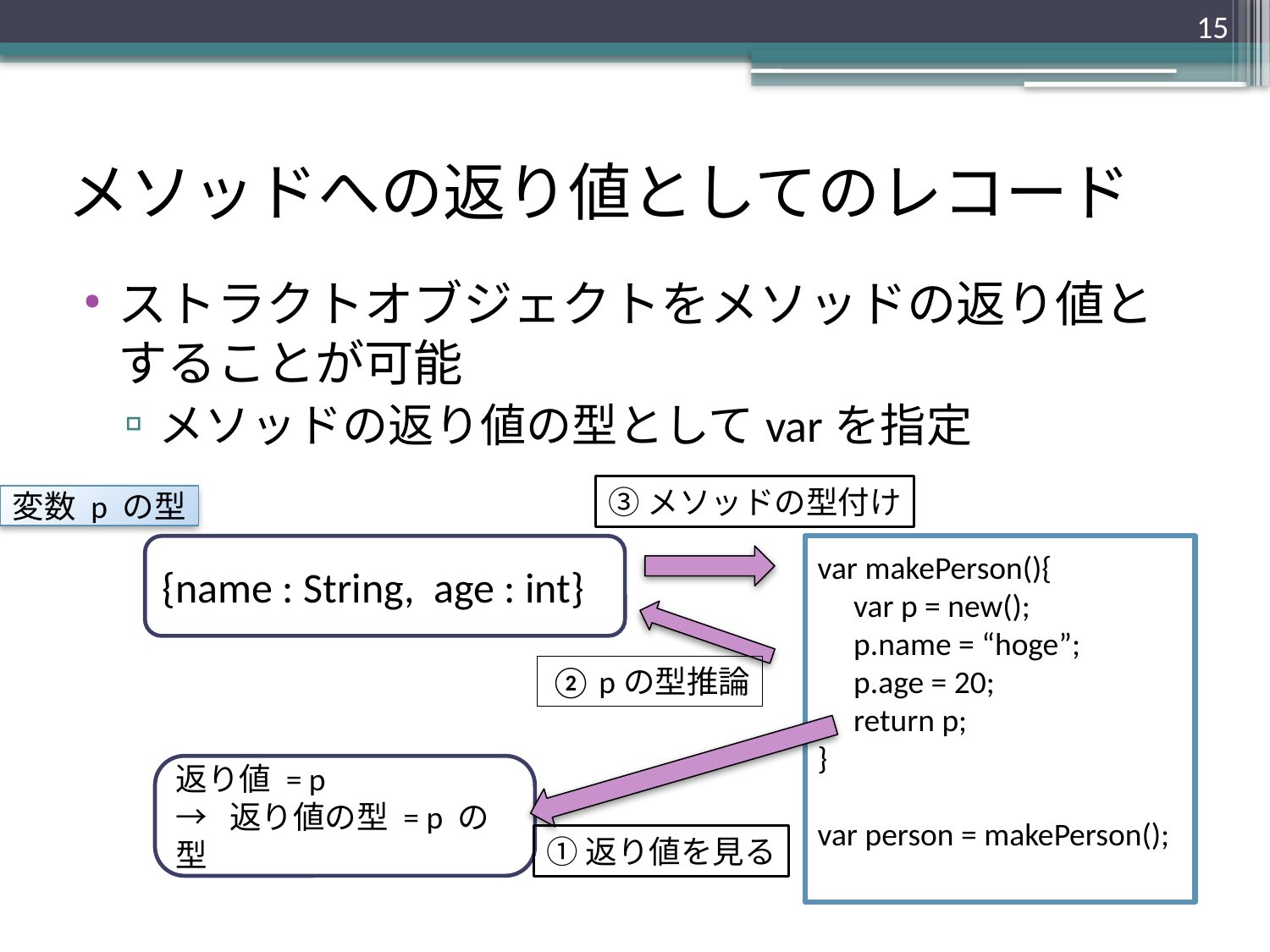

15
# メソッドへの返り値としてのレコード
ストラクトオブジェクトをメソッドの返り値とすることが可能
メソッドの返り値の型としてvarを指定

③メソッドの型付け
変数 p の型
{name : String,  age : int}
var makePerson(){
     var p = new();
     p.name = “hoge”;
     p.age = 20;
     return p;
}

var person = makePerson();

② pの型推論

返り値 = p
→  返り値の型 = p の型
①返り値を見る